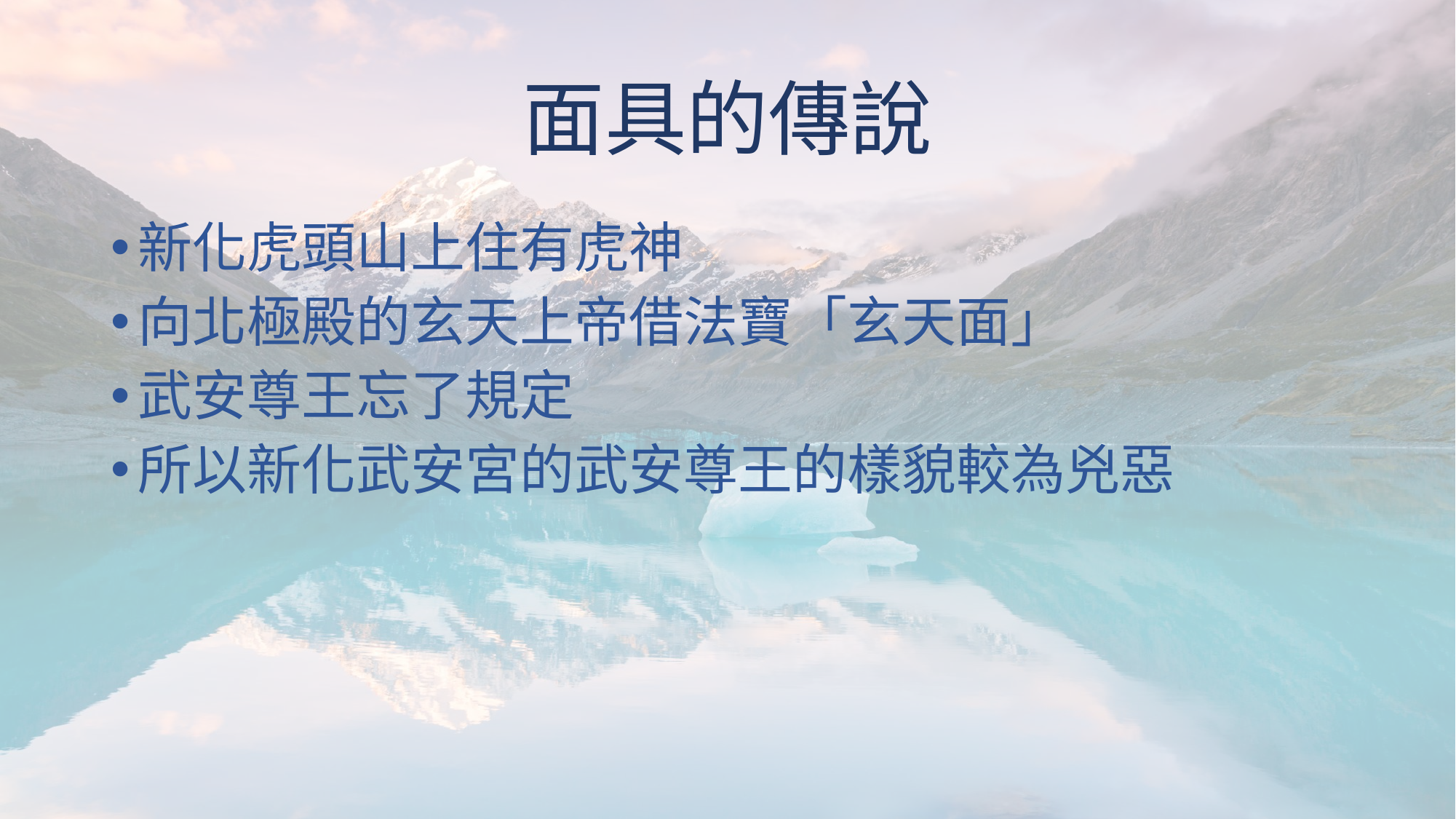

# 面具的傳說
新化虎頭山上住有虎神
向北極殿的玄天上帝借法寶「玄天面」
武安尊王忘了規定
所以新化武安宮的武安尊王的樣貌較為兇惡